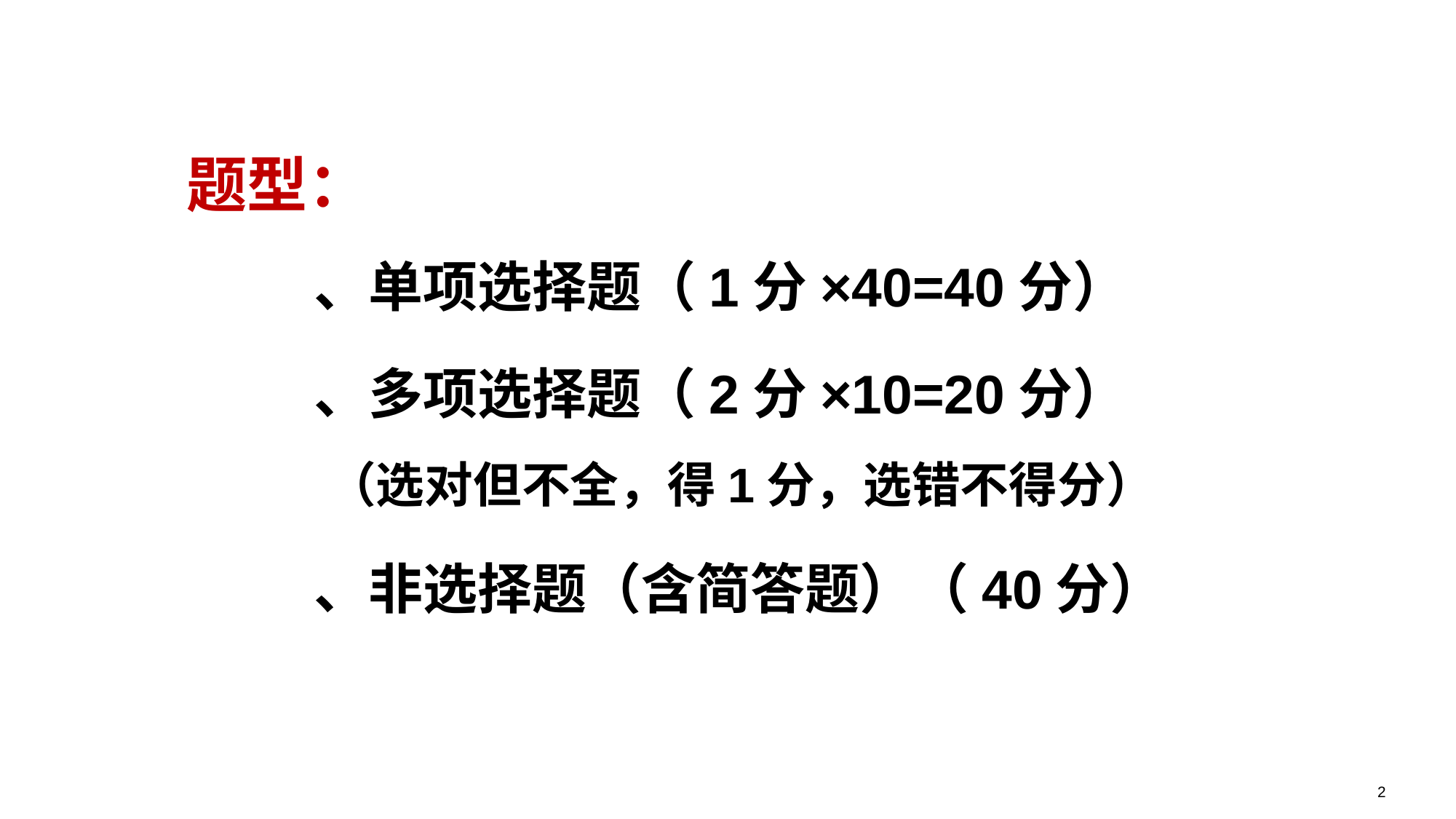

题型：
、单项选择题（1分×40=40分）
、多项选择题（2分×10=20分）
（选对但不全，得1分，选错不得分）
、非选择题（含简答题）（40分）
2